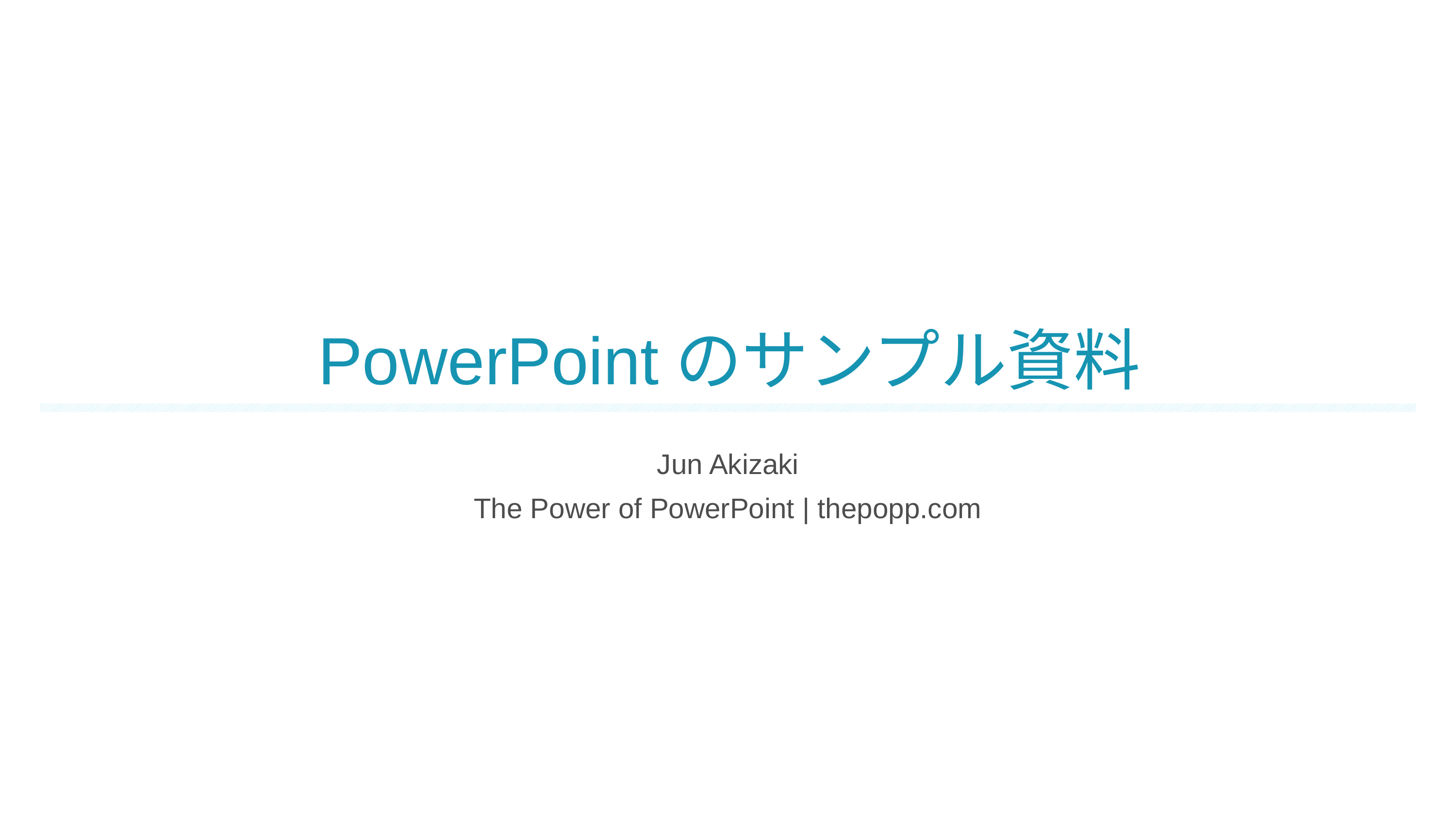

# PowerPointのサンプル資料
Jun Akizaki
The Power of PowerPoint | thepopp.com